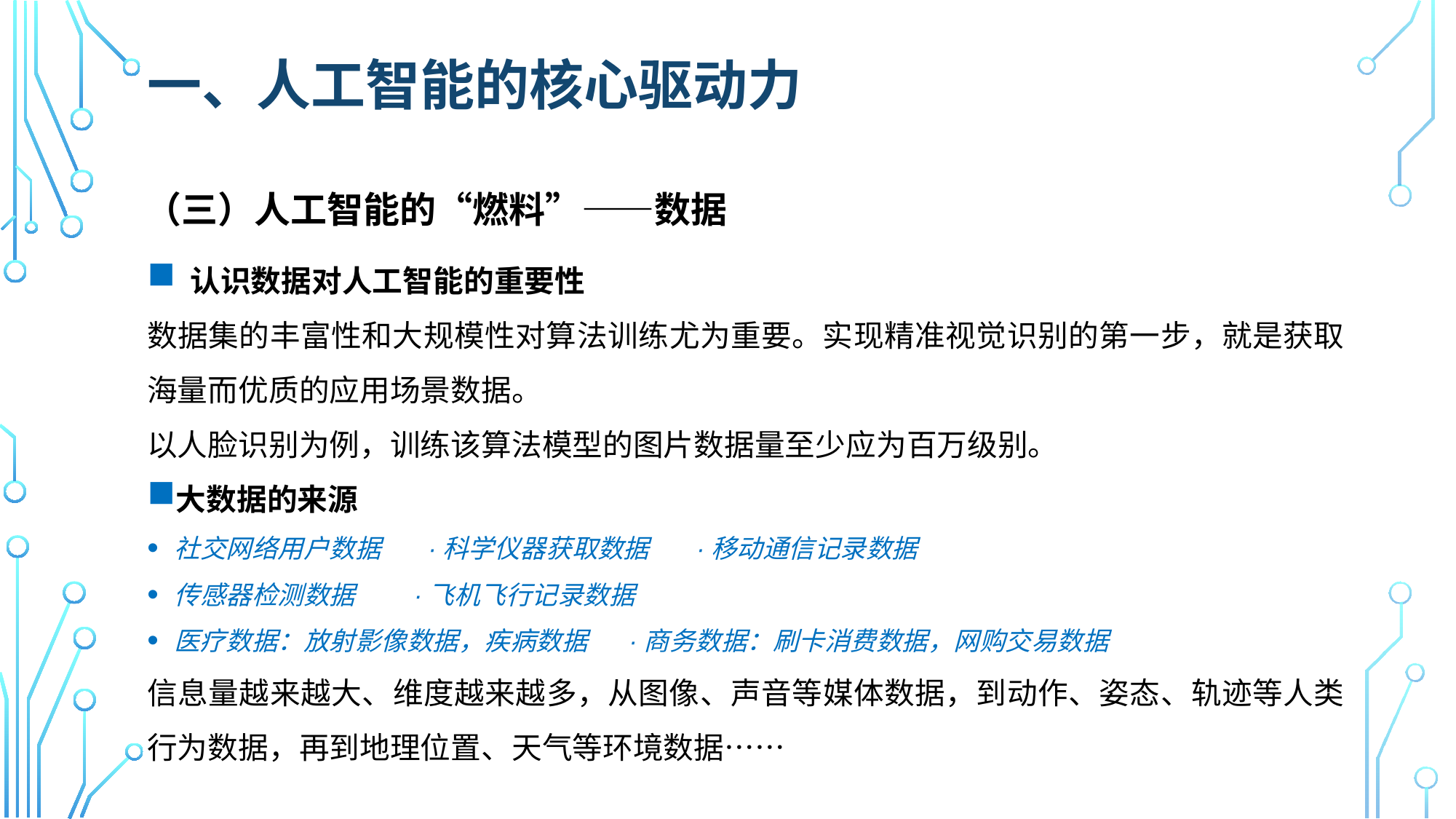

# 一、人工智能的核心驱动力
（三）人工智能的“燃料”——数据
 认识数据对人工智能的重要性
数据集的丰富性和大规模性对算法训练尤为重要。实现精准视觉识别的第一步，就是获取海量而优质的应用场景数据。
以人脸识别为例，训练该算法模型的图片数据量至少应为百万级别。
大数据的来源
社交网络用户数据       ·科学仪器获取数据       ·移动通信记录数据
传感器检测数据         ·飞机飞行记录数据
医疗数据：放射影像数据，疾病数据      ·商务数据：刷卡消费数据，网购交易数据
信息量越来越大、维度越来越多，从图像、声音等媒体数据，到动作、姿态、轨迹等人类行为数据，再到地理位置、天气等环境数据……